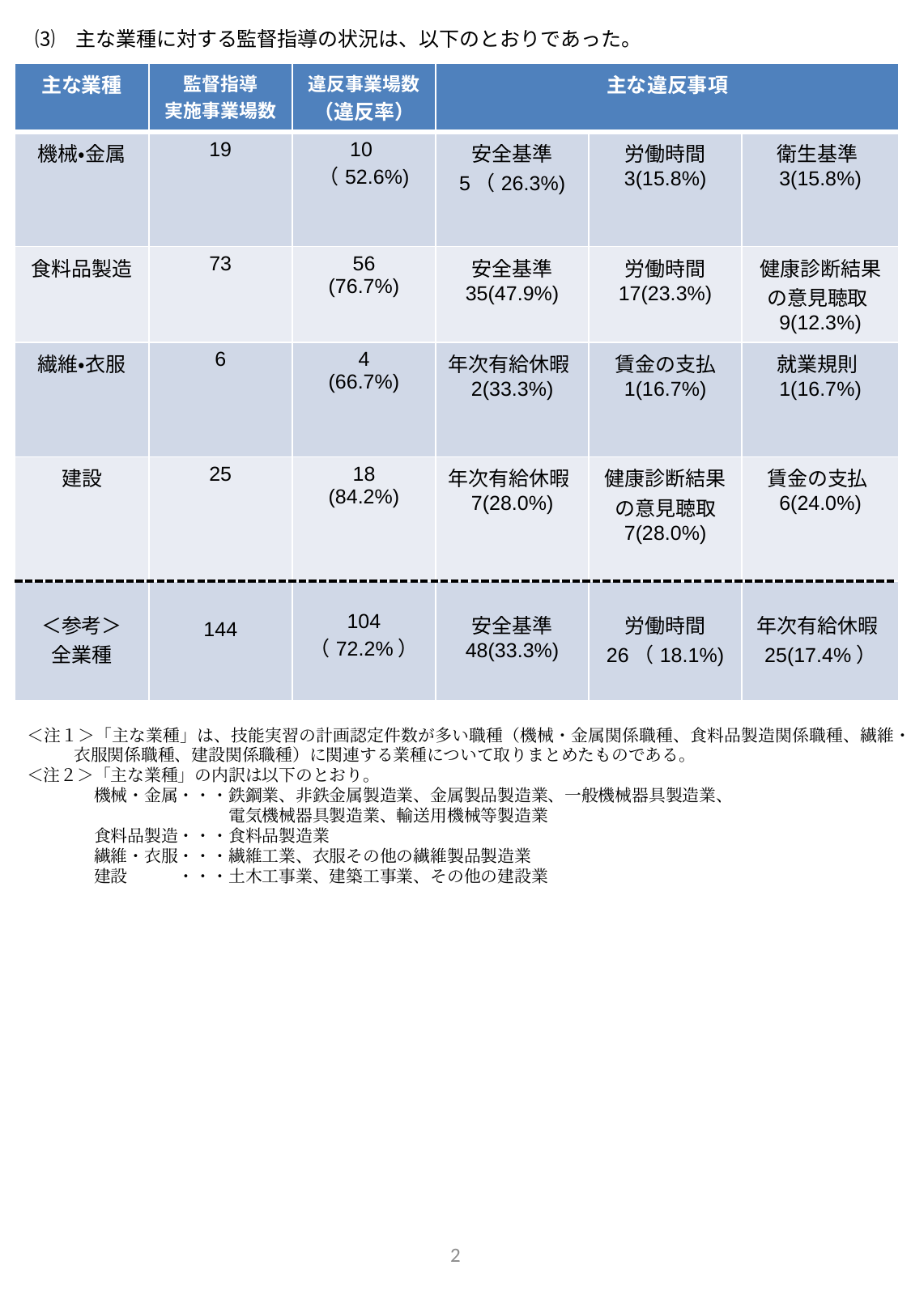

⑶　主な業種に対する監督指導の状況は、以下のとおりであった。
| 主な業種 | 監督指導 実施事業場数 | 違反事業場数 （違反率） | 主な違反事項 |  |  |
| --- | --- | --- | --- | --- | --- |
| 機械・金属 | 19 | 10 （52.6%) | 安全基準 5（26.3%) | 労働時間 3(15.8%) | 衛生基準3(15.8%) |
| 食料品製造 | 73 | 56 (76.7%) | 安全基準 35(47.9%) | 労働時間 17(23.3%) | 健康診断結果の意見聴取9(12.3%) |
| 繊維・衣服 | 6 | 4 (66.7%) | 年次有給休暇2(33.3%) | 賃金の支払 1(16.7%) | 就業規則1(16.7%) |
| 建設 | 25 | 18 (84.2%) | 年次有給休暇7(28.0%) | 健康診断結果の意見聴取 7(28.0%) | 賃金の支払6(24.0%) |
| ＜参考＞ 全業種 | 144 | 104 （72.2%） | 安全基準 48(33.3%) | 労働時間 26（18.1%) | 年次有給休暇25(17.4%） |
＜注１＞「主な業種」は、技能実習の計画認定件数が多い職種（機械・金属関係職種、食料品製造関係職種、繊維・衣服関係職種、建設関係職種）に関連する業種について取りまとめたものである。
＜注２＞「主な業種」の内訳は以下のとおり。
　　　　機械・金属・・・鉄鋼業、非鉄金属製造業、金属製品製造業、一般機械器具製造業、
　　　　　　　　　　　　電気機械器具製造業、輸送用機械等製造業
　　　　食料品製造・・・食料品製造業
　　　　繊維・衣服・・・繊維工業、衣服その他の繊維製品製造業
　　　　建設　　　・・・土木工事業、建築工事業、その他の建設業
2